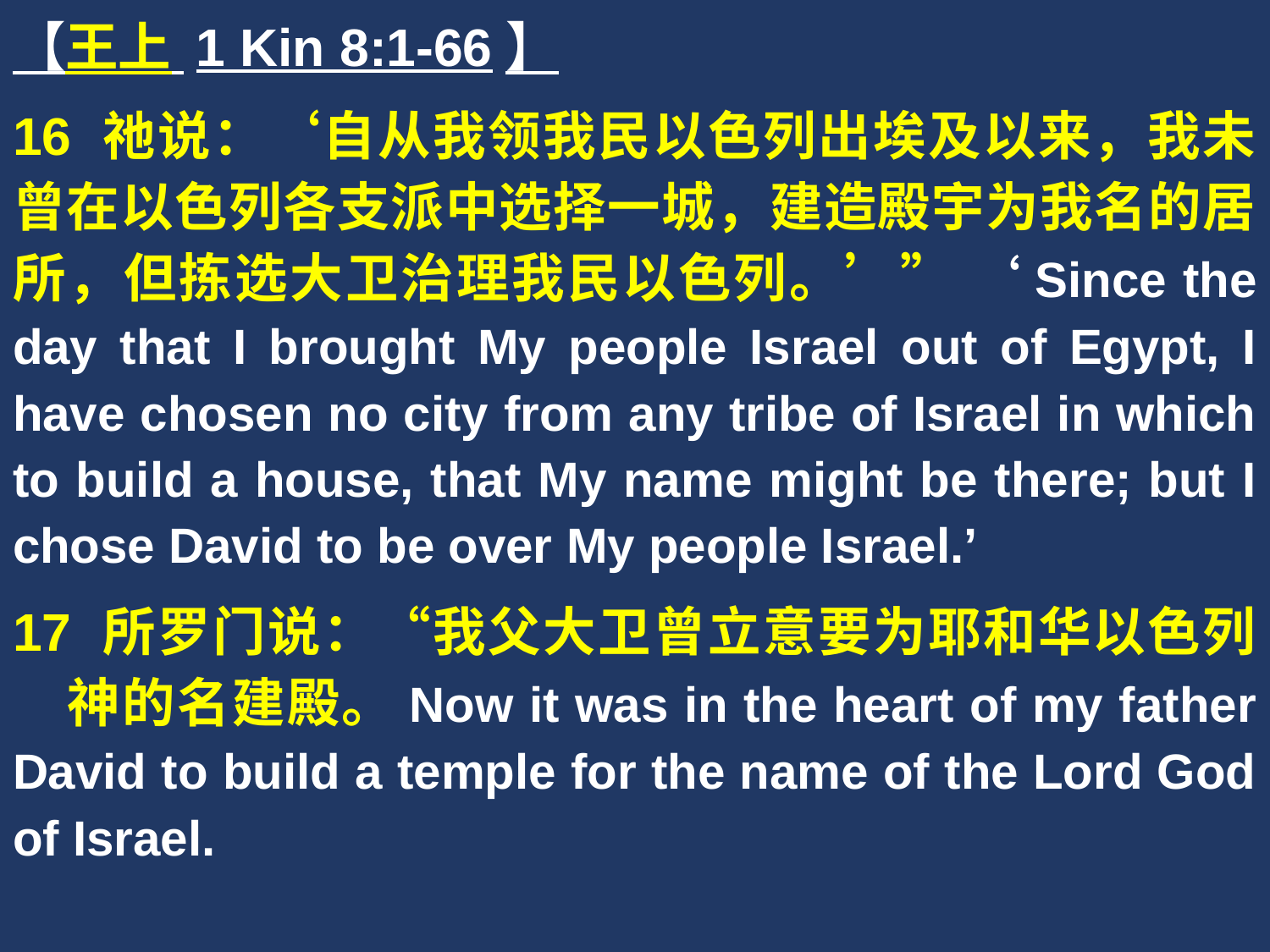

【王上 1 Kin 8:1-66】
16 祂说：‘自从我领我民以色列出埃及以来，我未曾在以色列各支派中选择一城，建造殿宇为我名的居所，但拣选大卫治理我民以色列。’” ‘Since the day that I brought My people Israel out of Egypt, I have chosen no city from any tribe of Israel in which to build a house, that My name might be there; but I chose David to be over My people Israel.’
17 所罗门说：“我父大卫曾立意要为耶和华以色列　神的名建殿。Now it was in the heart of my father David to build a temple for the name of the Lord God of Israel.